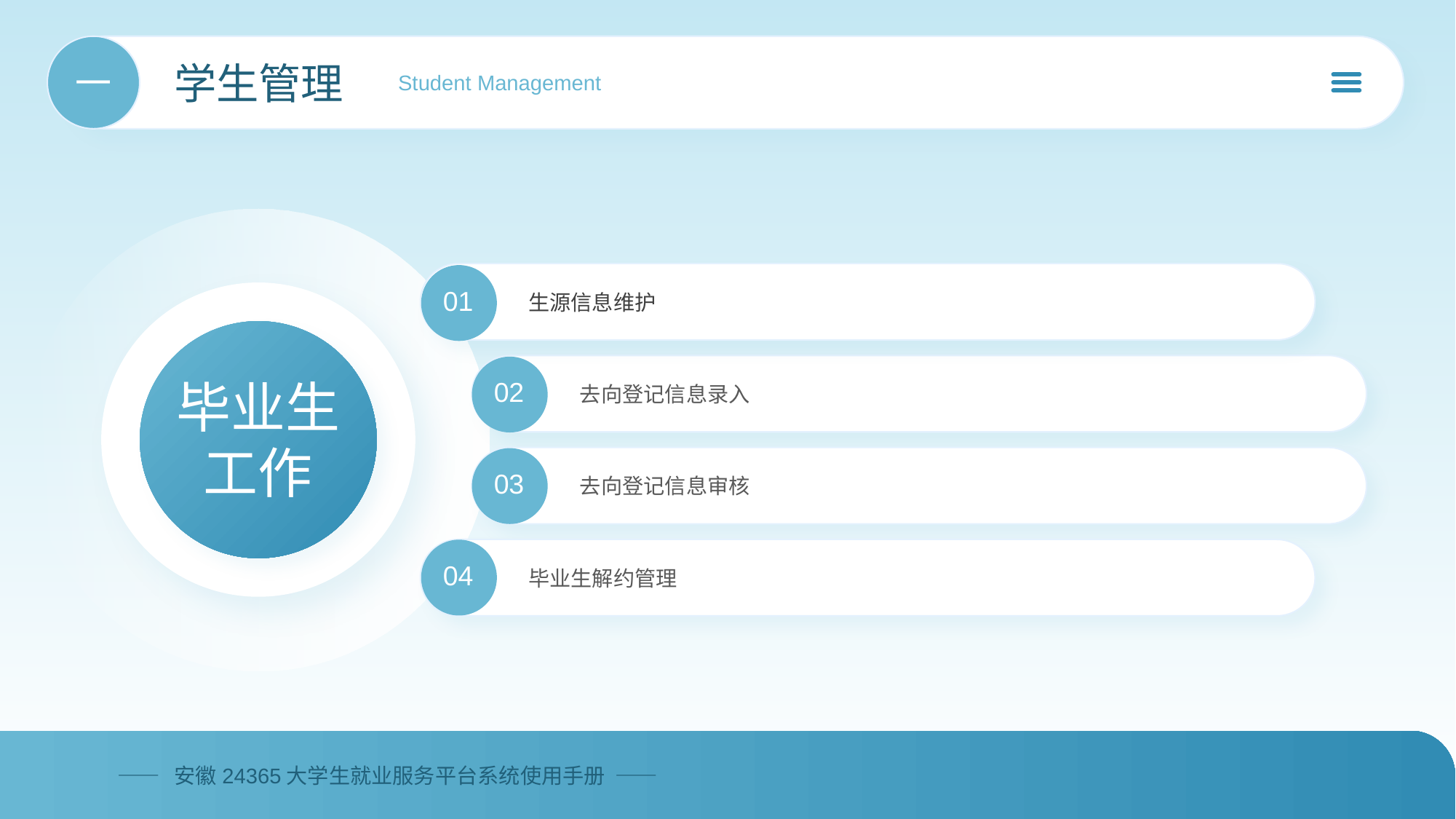

学生管理
一
Student Management

生源信息维护

01

去向登记信息录入

毕业生工作
02
去向登记信息审核

03
毕业生解约管理

04

——  安徽24365大学生就业服务平台系统使用手册  ——